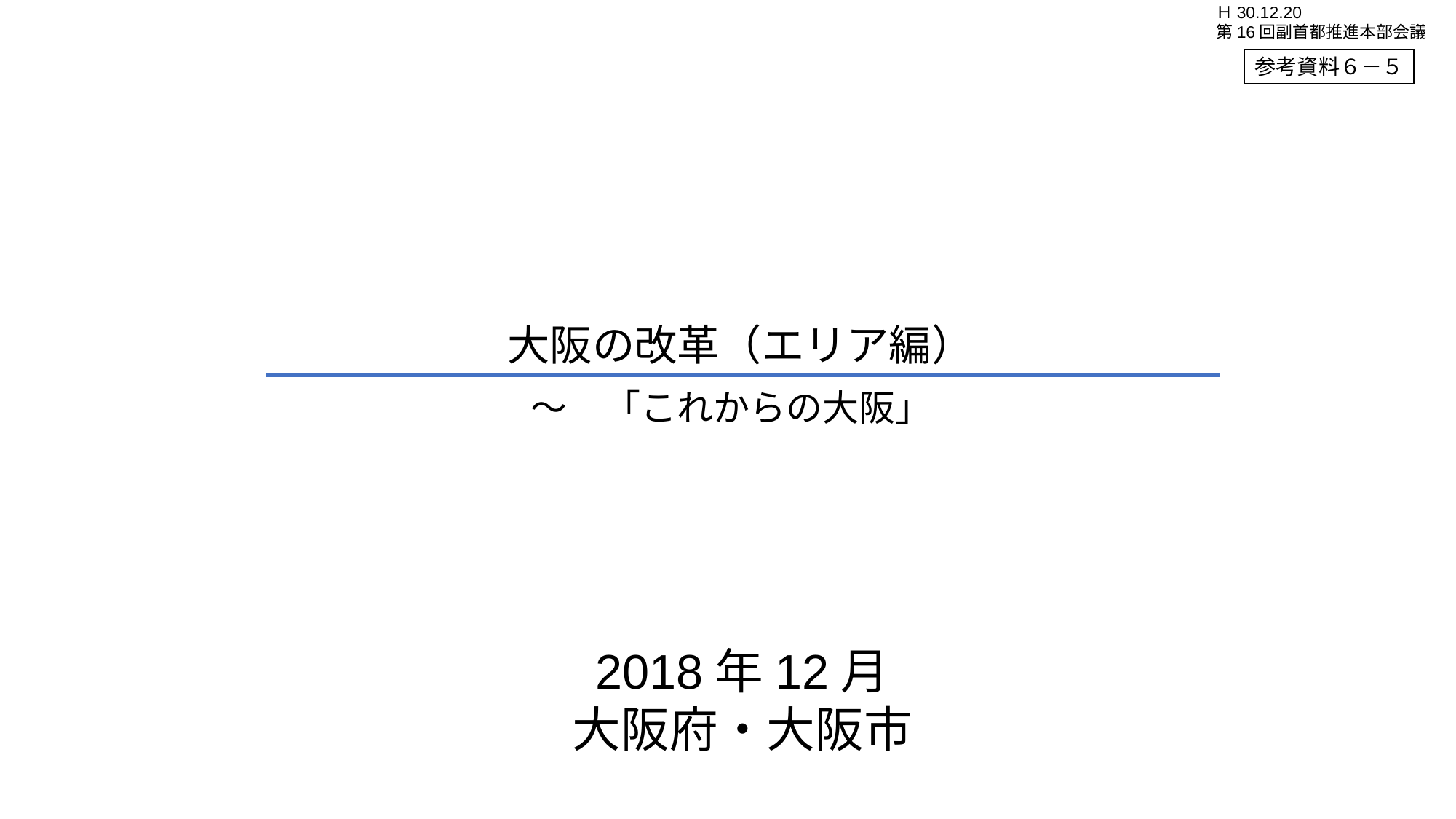

Ｈ30.12.20
第16回副首都推進本部会議
参考資料６－５
大阪の改革（エリア編）
～　「これからの大阪」
2018年12月
大阪府・大阪市